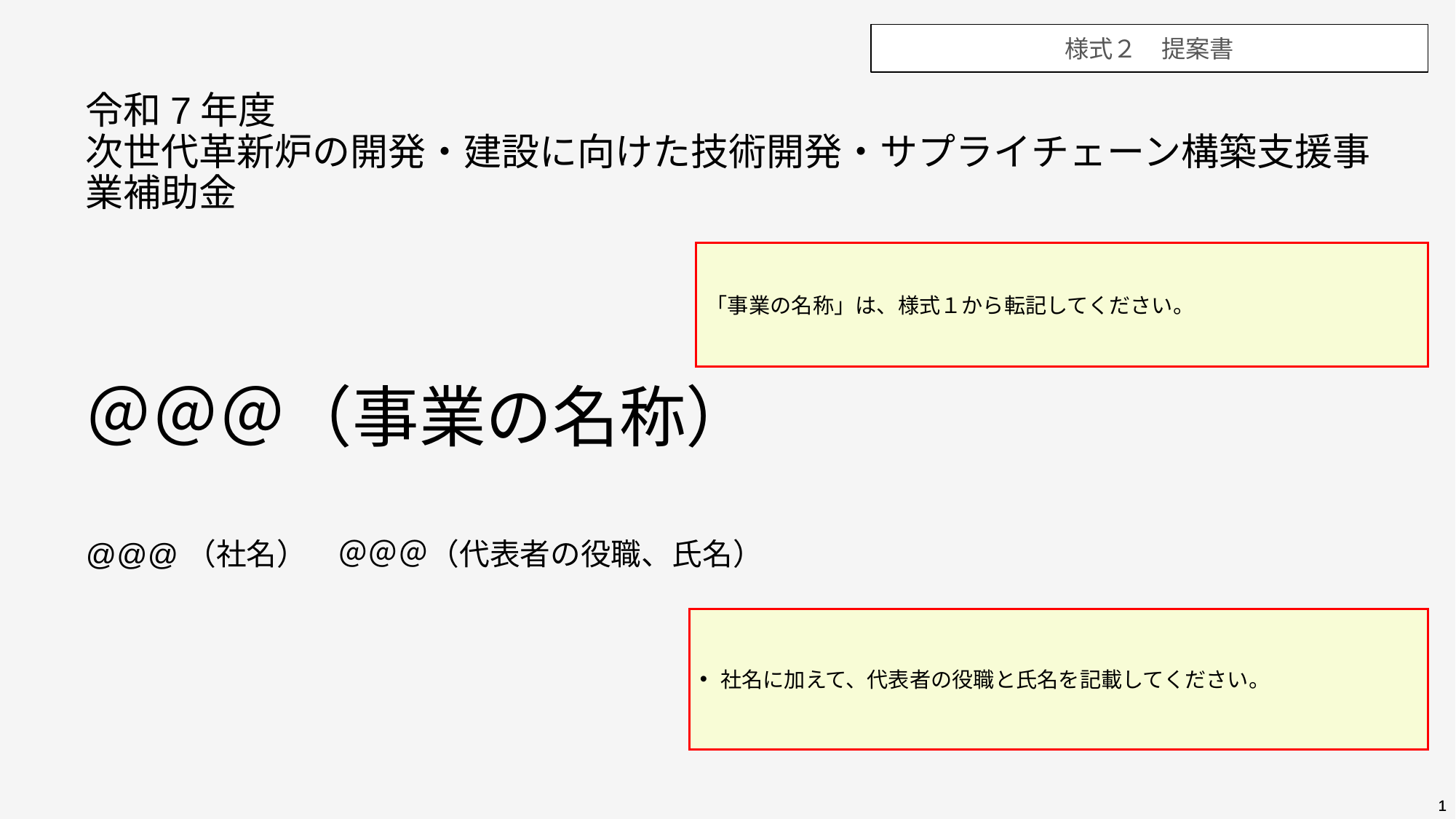

様式２　提案書
令和7年度
次世代革新炉の開発・建設に向けた技術開発・サプライチェーン構築支援事業補助金
「事業の名称」は、様式１から転記してください。
＠＠＠（事業の名称）
@@@（社名）　＠＠＠（代表者の役職、氏名）
社名に加えて、代表者の役職と氏名を記載してください。